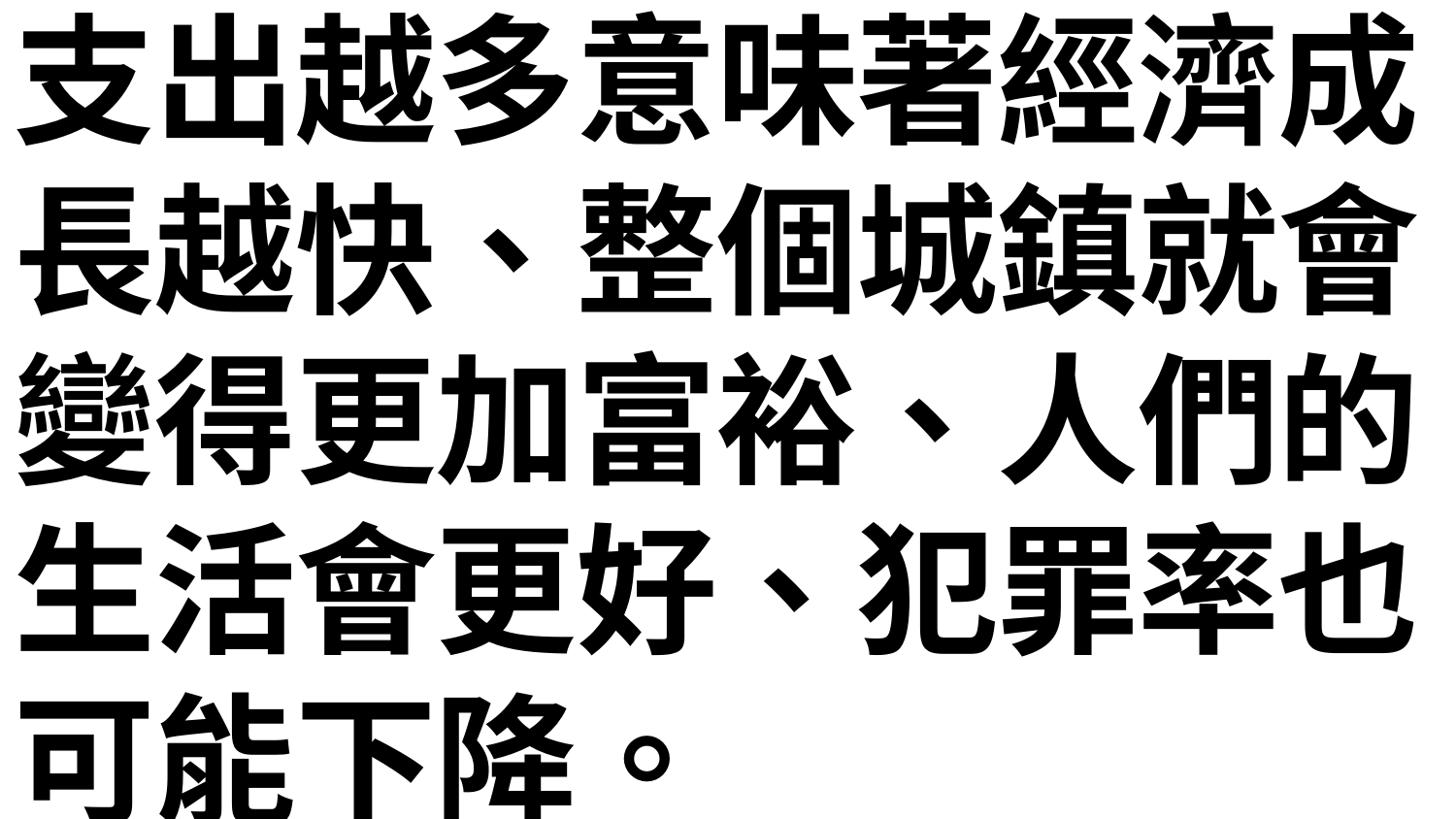

支出越多意味著經濟成長越快、整個城鎮就會變得更加富裕、人們的生活會更好、犯罪率也可能下降。